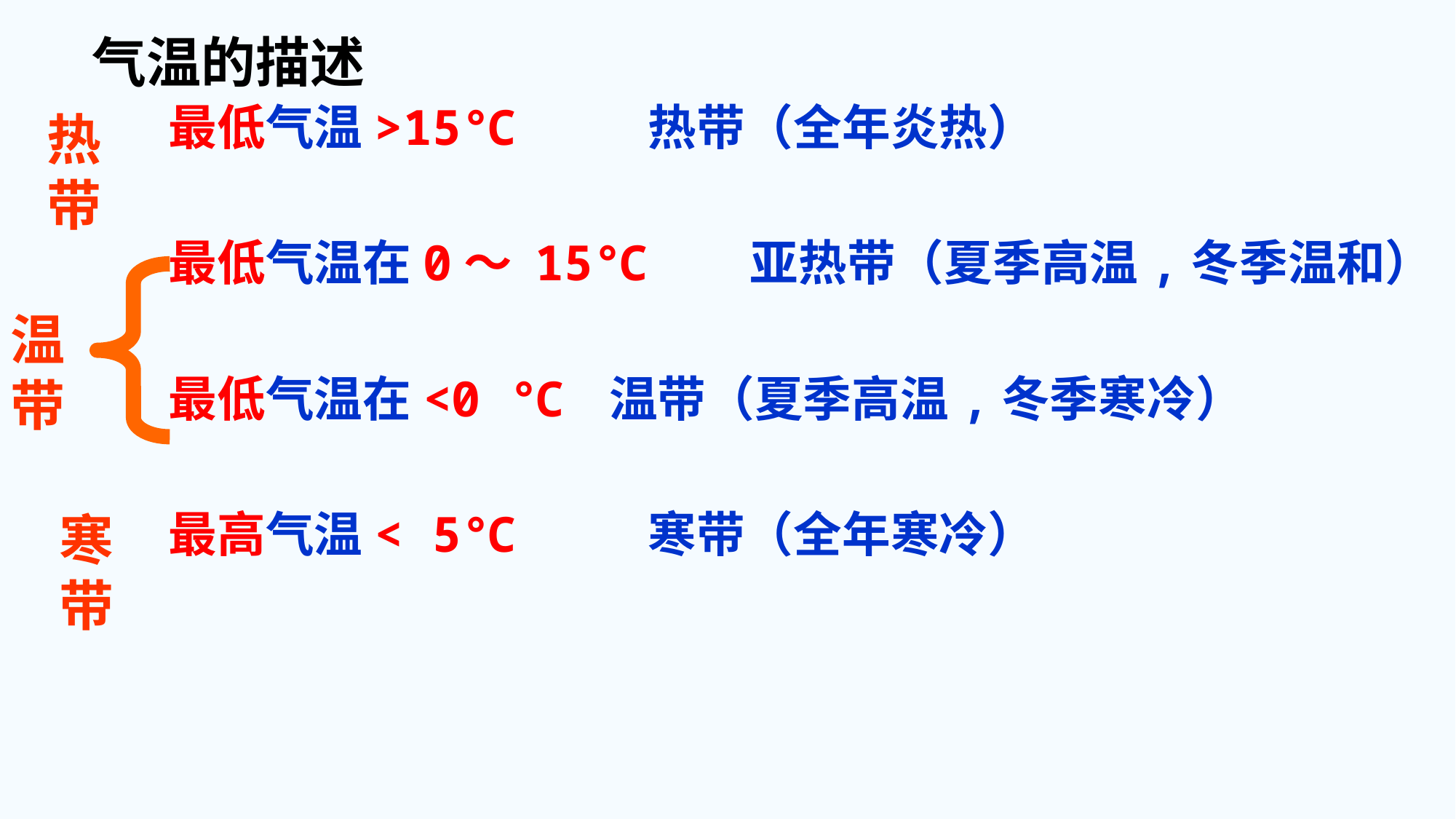

气温的描述
最低气温>15℃    热带（全年炎热）

最低气温在0～ 15℃   亚热带（夏季高温,冬季温和）

最低气温在<0 ℃ 温带（夏季高温,冬季寒冷）

最高气温< 5℃    寒带（全年寒冷）

热带

温带
寒带